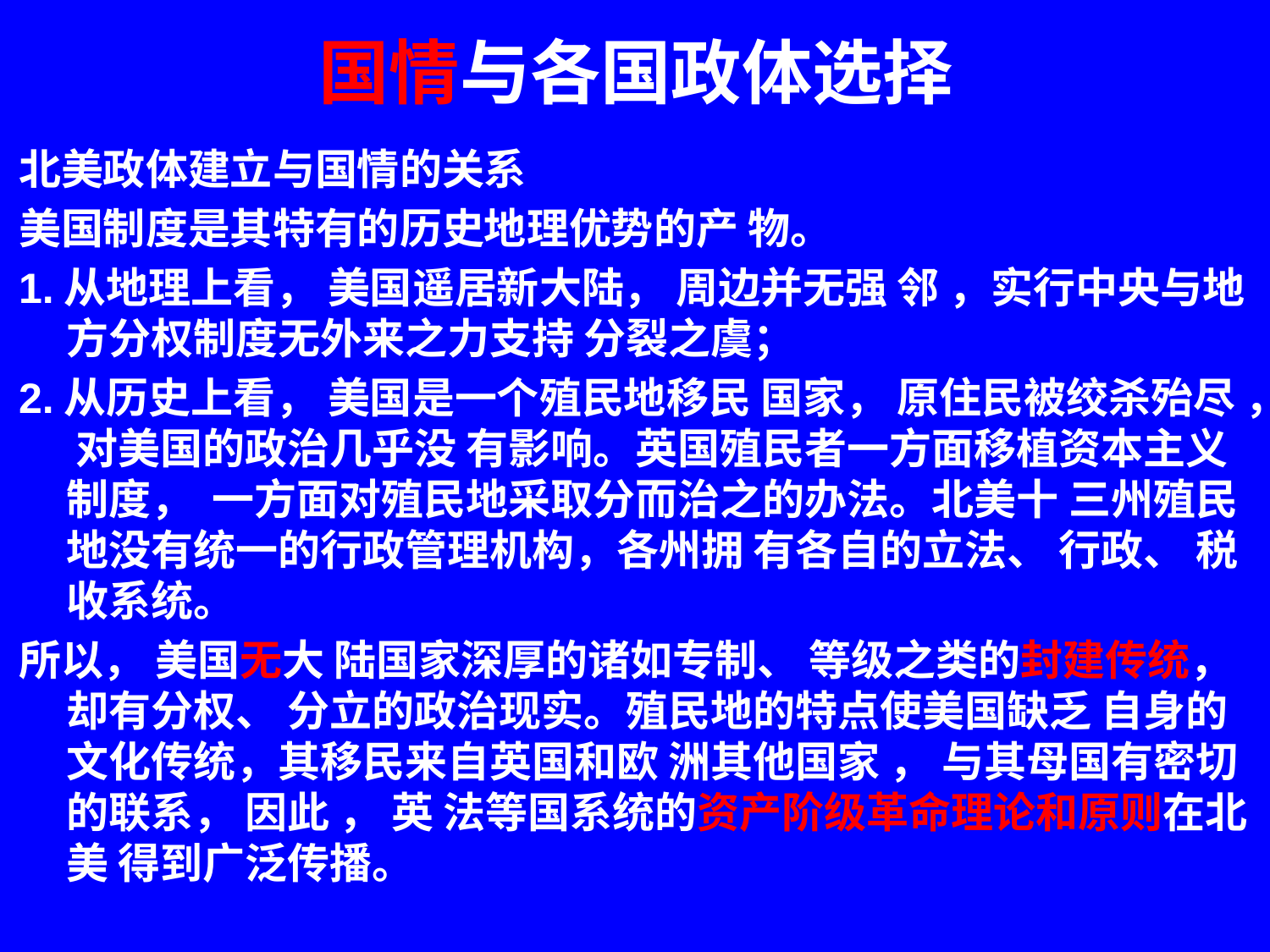

# 国情与各国政体选择
北美政体建立与国情的关系
美国制度是其特有的历史地理优势的产 物。
1.从地理上看， 美国遥居新大陆， 周边并无强 邻 ，实行中央与地方分权制度无外来之力支持 分裂之虞；
2.从历史上看， 美国是一个殖民地移民 国家， 原住民被绞杀殆尽 ， 对美国的政治几乎没 有影响。英国殖民者一方面移植资本主义制度，  一方面对殖民地采取分而治之的办法。北美十 三州殖民地没有统一的行政管理机构，各州拥 有各自的立法、 行政、 税收系统。
所以， 美国无大 陆国家深厚的诸如专制、 等级之类的封建传统，  却有分权、 分立的政治现实。殖民地的特点使美国缺乏 自身的文化传统，其移民来自英国和欧 洲其他国家 ， 与其母国有密切的联系， 因此 ， 英 法等国系统的资产阶级革命理论和原则在北美 得到广泛传播。